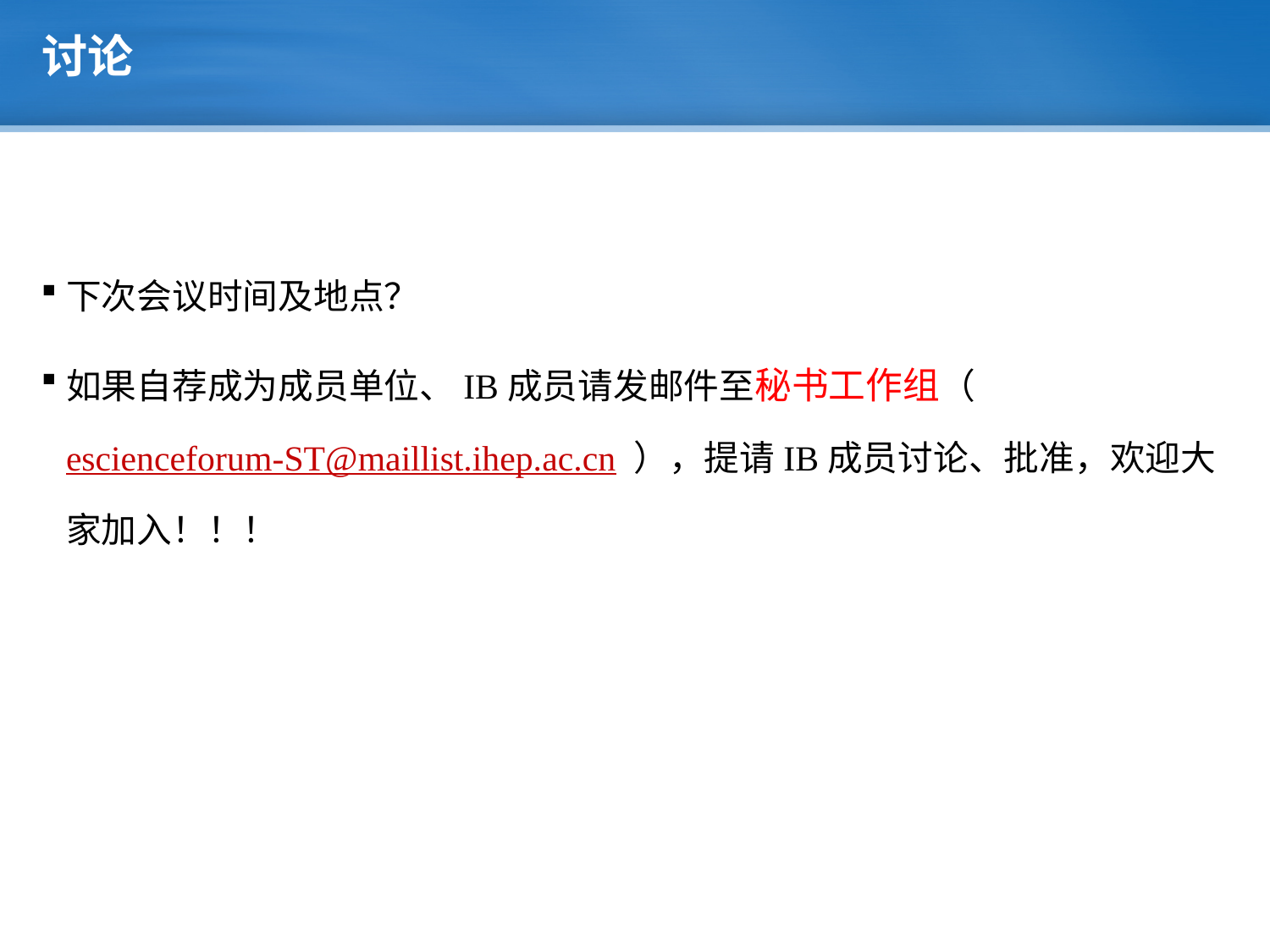

# 讨论

下次会议时间及地点？
如果自荐成为成员单位、IB成员请发邮件至秘书工作组（escienceforum-ST@maillist.ihep.ac.cn ），提请IB成员讨论、批准，欢迎大家加入！！！